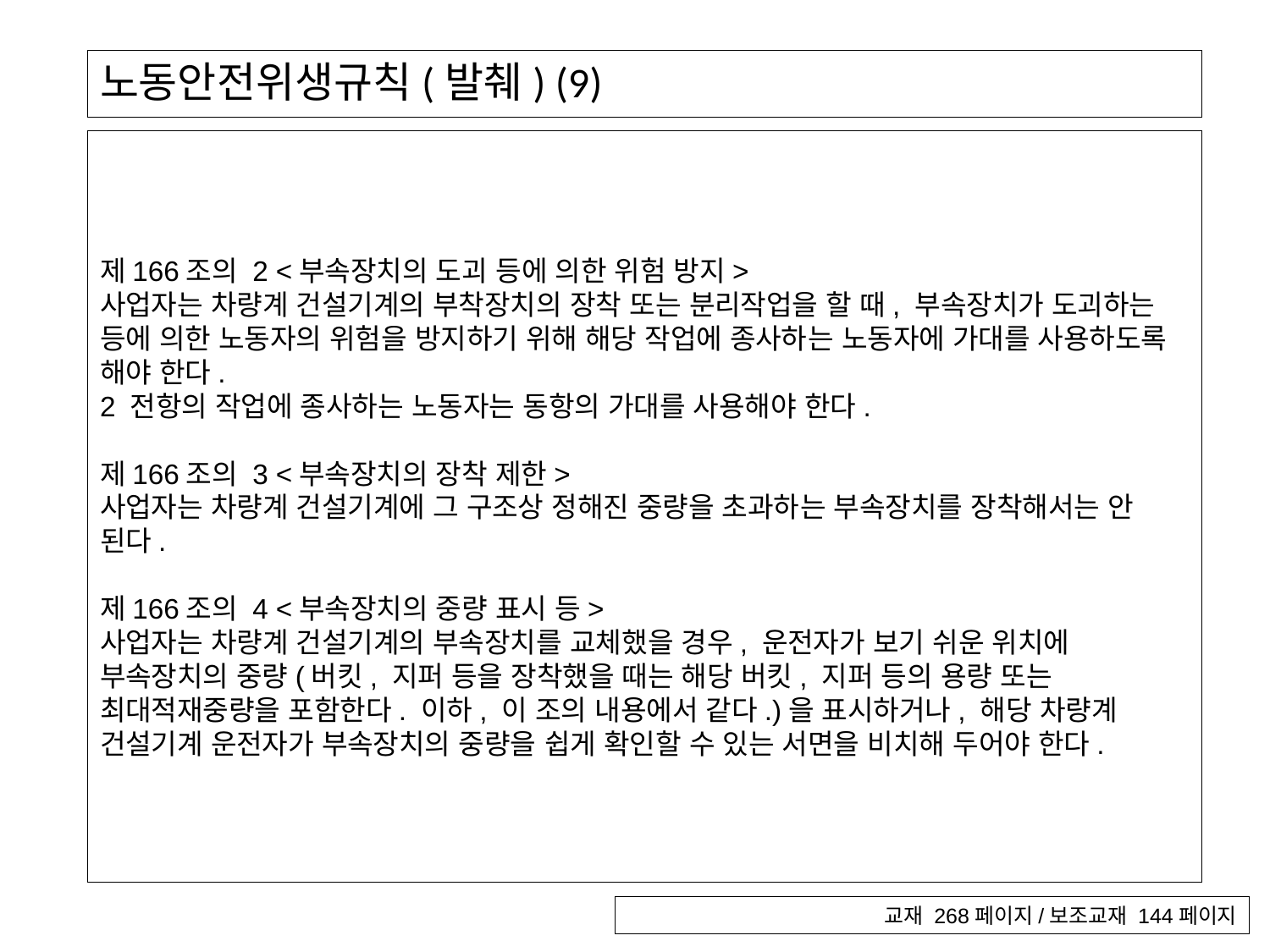

# 노동안전위생규칙(발췌) (9)
제166조의 2 <부속장치의 도괴 등에 의한 위험 방지>
사업자는 차량계 건설기계의 부착장치의 장착 또는 분리작업을 할 때, 부속장치가 도괴하는 등에 의한 노동자의 위험을 방지하기 위해 해당 작업에 종사하는 노동자에 가대를 사용하도록 해야 한다.
2 전항의 작업에 종사하는 노동자는 동항의 가대를 사용해야 한다.

제166조의 3 <부속장치의 장착 제한>
사업자는 차량계 건설기계에 그 구조상 정해진 중량을 초과하는 부속장치를 장착해서는 안 된다.

제166조의 4 <부속장치의 중량 표시 등>
사업자는 차량계 건설기계의 부속장치를 교체했을 경우, 운전자가 보기 쉬운 위치에 부속장치의 중량(버킷, 지퍼 등을 장착했을 때는 해당 버킷, 지퍼 등의 용량 또는 최대적재중량을 포함한다. 이하, 이 조의 내용에서 같다.)을 표시하거나, 해당 차량계 건설기계 운전자가 부속장치의 중량을 쉽게 확인할 수 있는 서면을 비치해 두어야 한다.
교재 268페이지/보조교재 144페이지